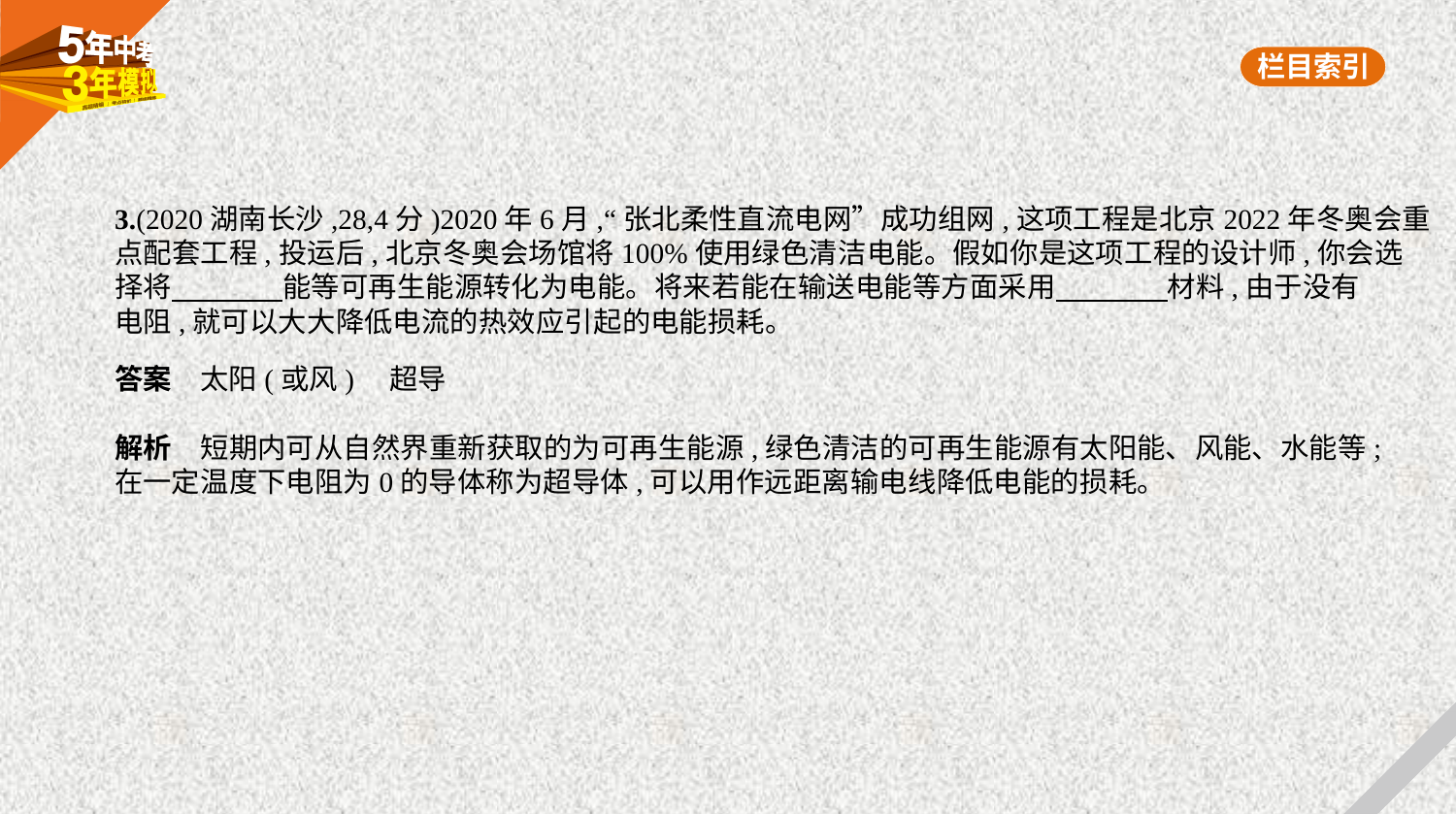

3.(2020湖南长沙,28,4分)2020年6月,“张北柔性直流电网”成功组网,这项工程是北京2022年冬奥会重
点配套工程,投运后,北京冬奥会场馆将100%使用绿色清洁电能。假如你是这项工程的设计师,你会选
择将　　　    能等可再生能源转化为电能。将来若能在输送电能等方面采用　　　    材料,由于没有
电阻,就可以大大降低电流的热效应引起的电能损耗。
答案　太阳(或风)　超导
解析　短期内可从自然界重新获取的为可再生能源,绿色清洁的可再生能源有太阳能、风能、水能等;
在一定温度下电阻为0的导体称为超导体,可以用作远距离输电线降低电能的损耗。